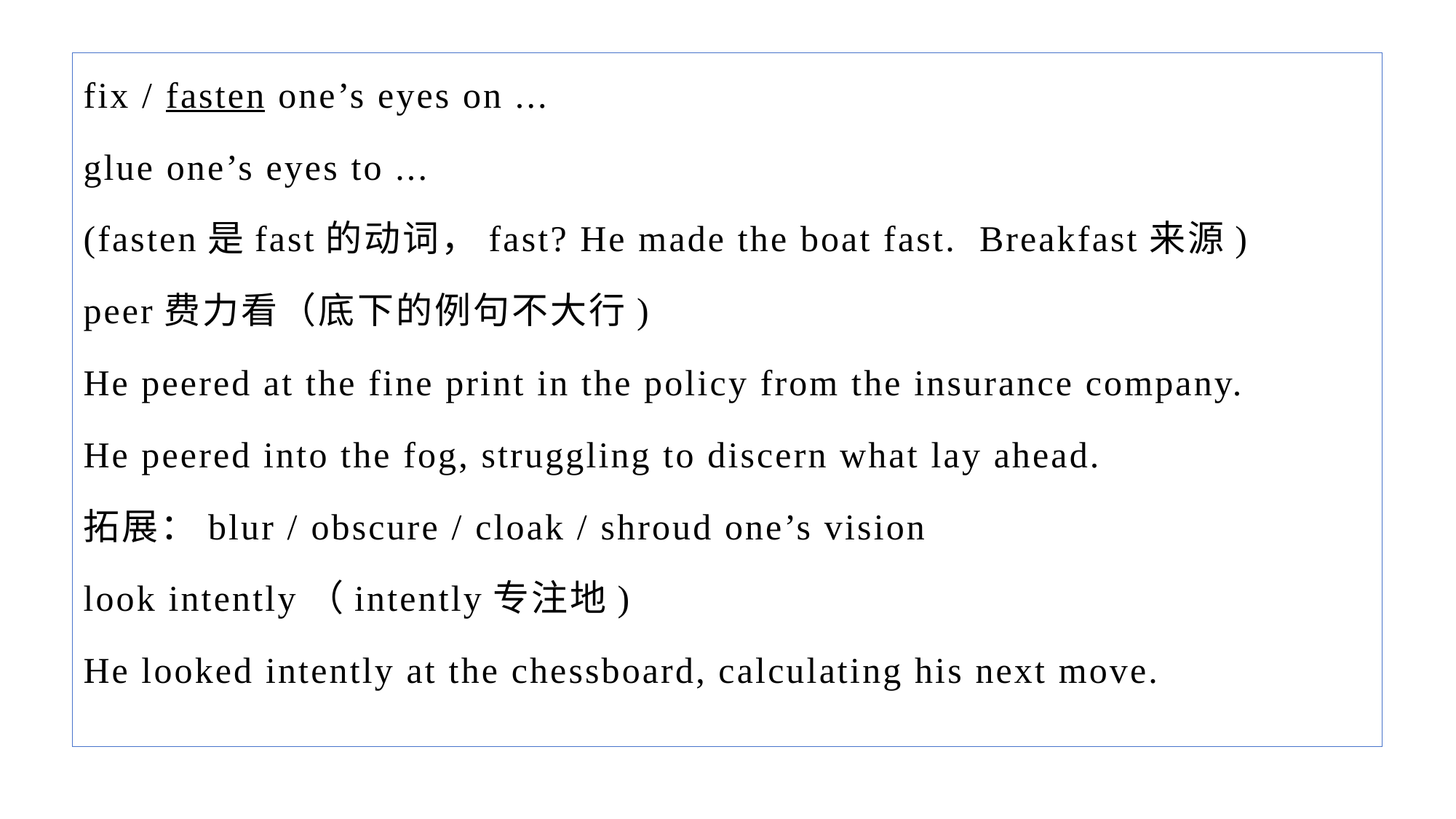

fix / fasten one’s eyes on ...
glue one’s eyes to ...
(fasten是fast的动词，fast? He made the boat fast.  Breakfast来源)
peer费力看（底下的例句不大行)
He peered at the fine print in the policy from the insurance company.
He peered into the fog, struggling to discern what lay ahead.
拓展：blur / obscure / cloak / shroud one’s vision
look intently（intently专注地)
He looked intently at the chessboard, calculating his next move.